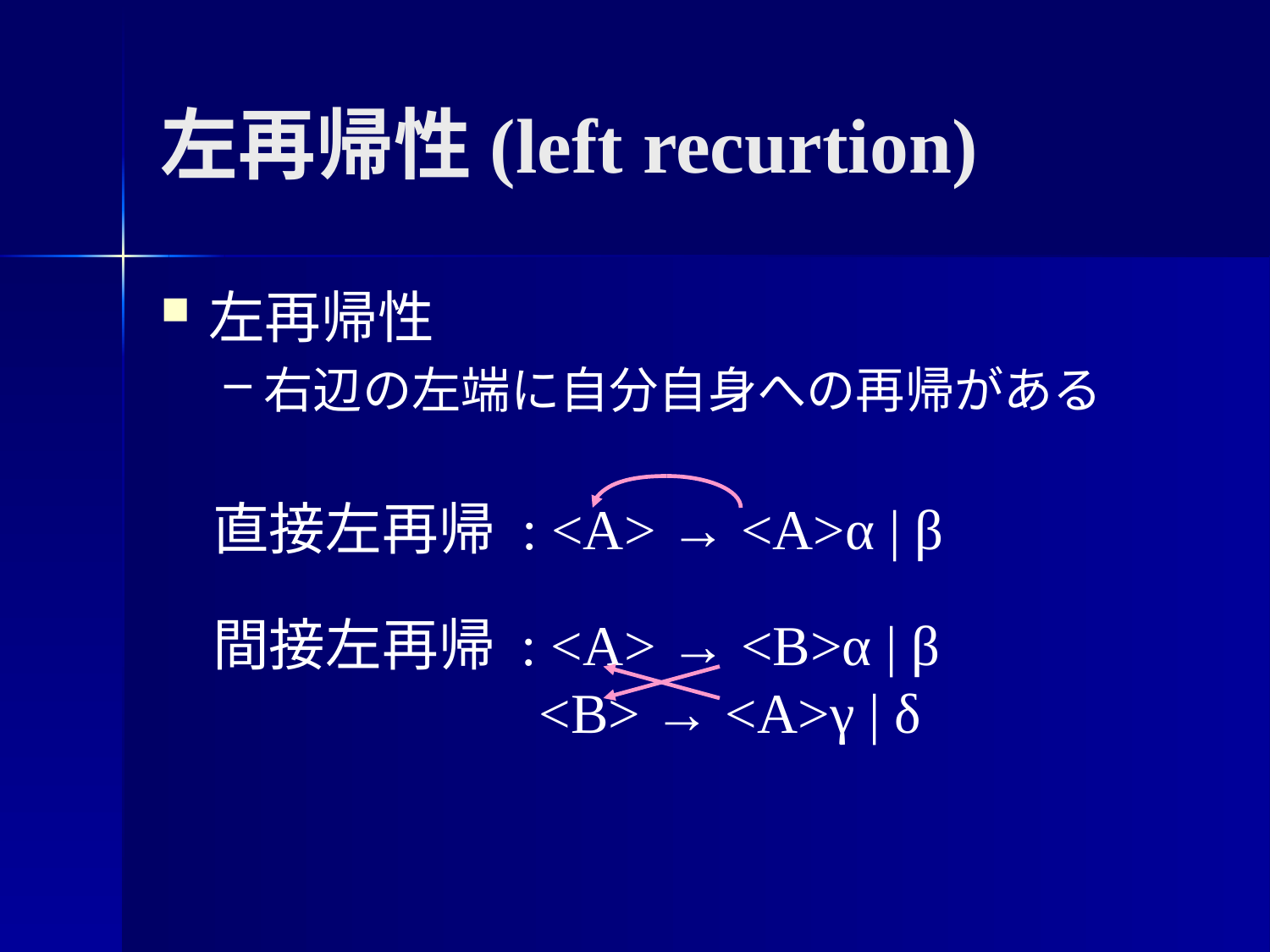

# 左再帰性(left recurtion)
左再帰性
右辺の左端に自分自身への再帰がある

直接左再帰 : <A> → <A>α | β
間接左再帰 : <A> → <B>α | β
                       <B> → <A>γ | δ